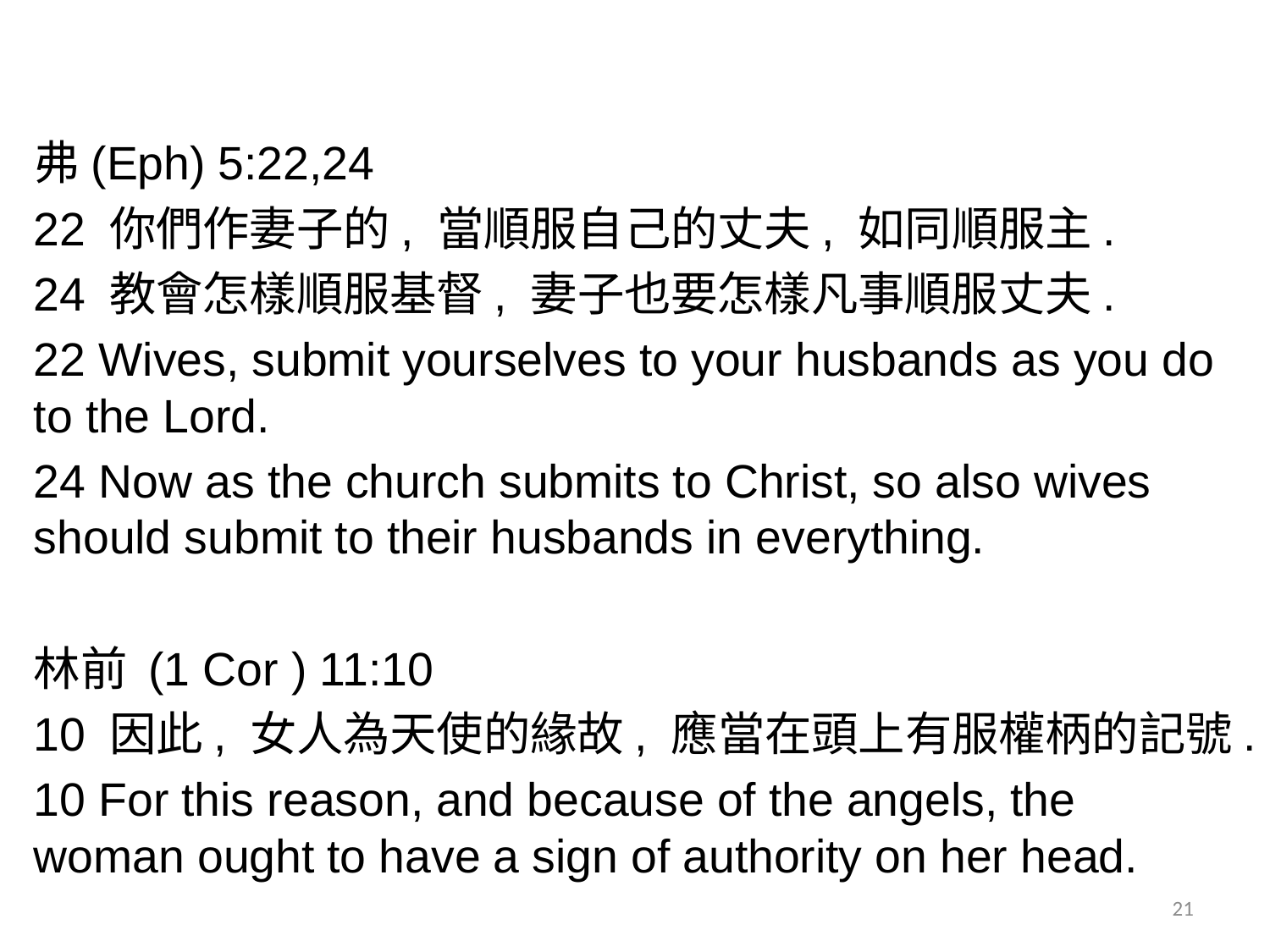

#
弗(Eph) 5:22,24
22 你們作妻子的, 當順服自己的丈夫, 如同順服主.
24 教會怎樣順服基督, 妻子也要怎樣凡事順服丈夫.
22 Wives, submit yourselves to your husbands as you do to the Lord.
24 Now as the church submits to Christ, so also wives should submit to their husbands in everything.

林前 (1 Cor ) 11:10
10 因此, 女人為天使的緣故, 應當在頭上有服權柄的記號.
10 For this reason, and because of the angels, the woman ought to have a sign of authority on her head.
21